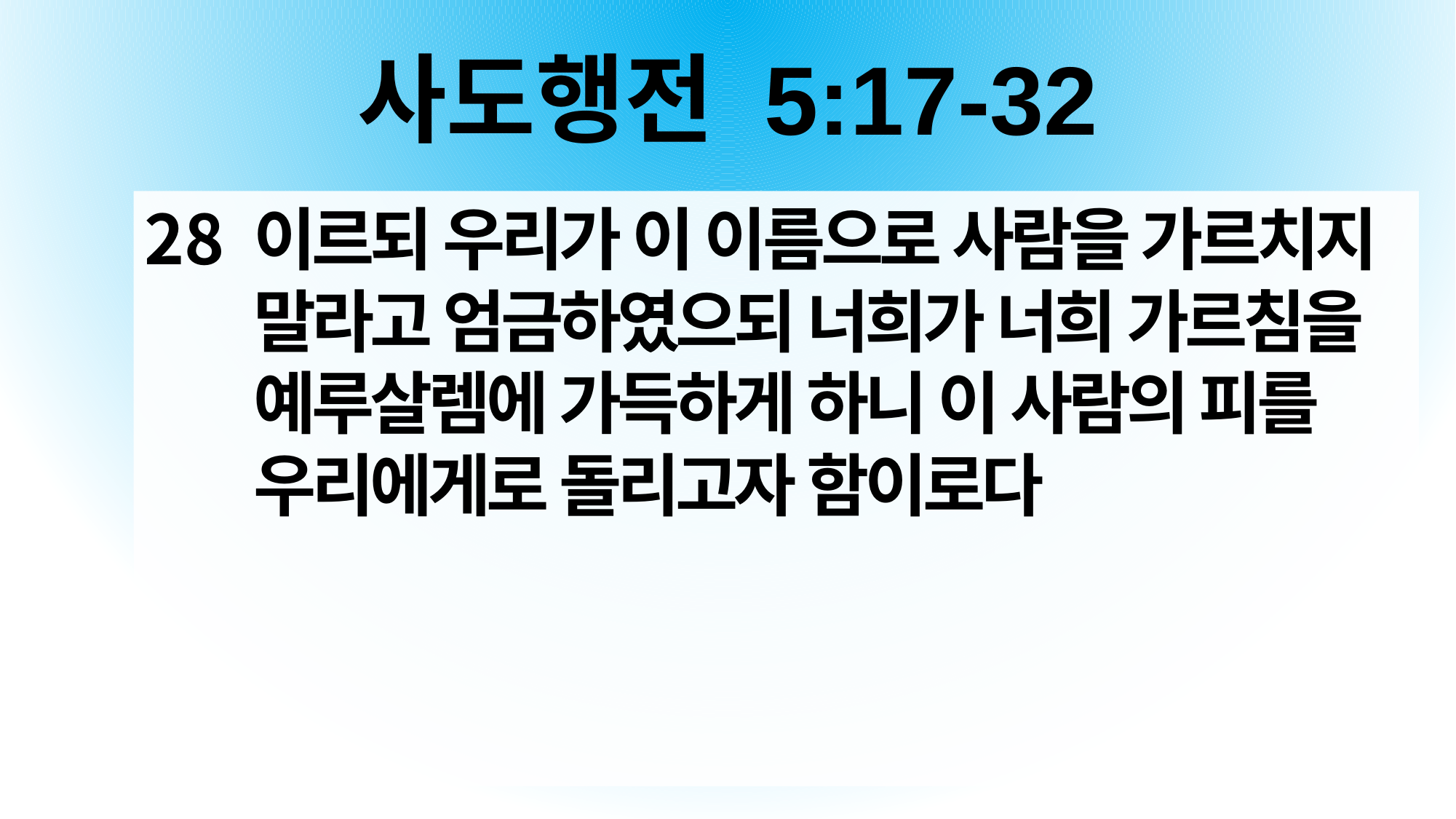

# 사도행전 5:17-32
이르되 우리가 이 이름으로 사람을 가르치지 말라고 엄금하였으되 너희가 너희 가르침을 예루살렘에 가득하게 하니 이 사람의 피를 우리에게로 돌리고자 함이로다